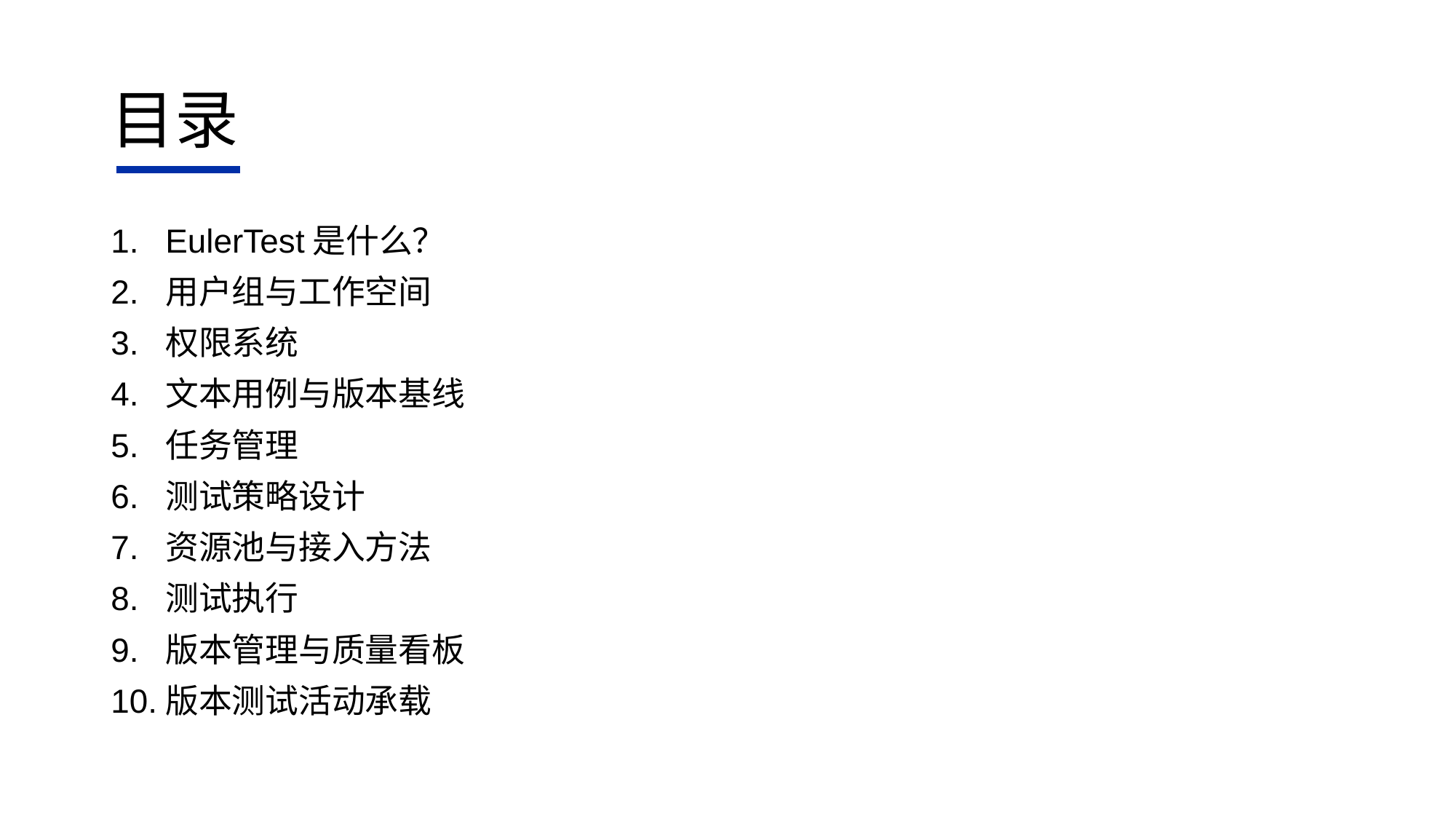

# 目录
EulerTest是什么？
用户组与工作空间
权限系统
文本用例与版本基线
任务管理
测试策略设计
资源池与接入方法
测试执行
版本管理与质量看板
版本测试活动承载